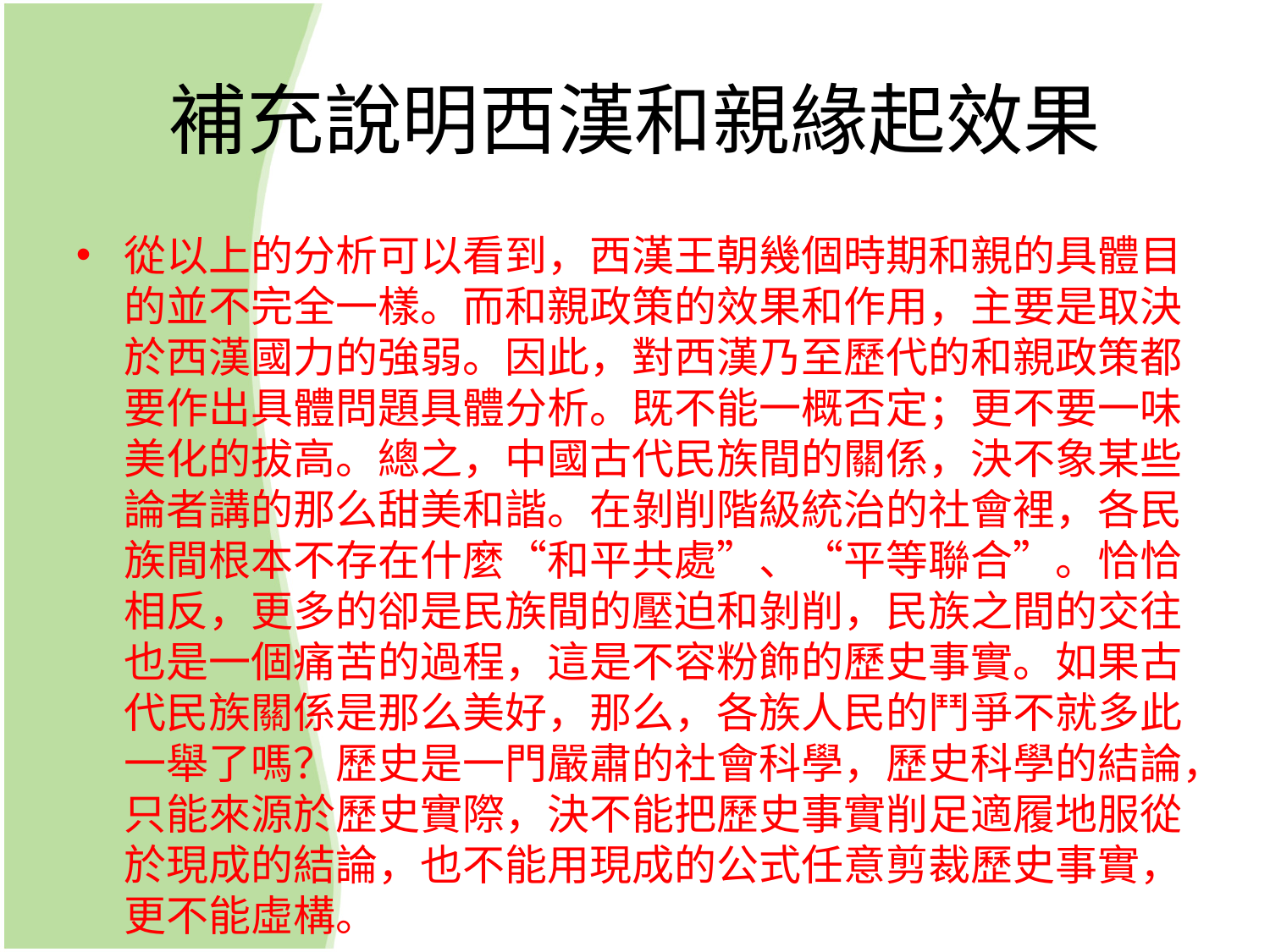

# 補充說明西漢和親緣起效果
從以上的分析可以看到，西漢王朝幾個時期和親的具體目的並不完全一樣。而和親政策的效果和作用，主要是取決於西漢國力的強弱。因此，對西漢乃至歷代的和親政策都要作出具體問題具體分析。既不能一概否定；更不要一味美化的拔高。總之，中國古代民族間的關係，決不象某些論者講的那么甜美和諧。在剝削階級統治的社會裡，各民族間根本不存在什麼“和平共處”、“平等聯合”。恰恰相反，更多的卻是民族間的壓迫和剝削，民族之間的交往也是一個痛苦的過程，這是不容粉飾的歷史事實。如果古代民族關係是那么美好，那么，各族人民的鬥爭不就多此一舉了嗎？歷史是一門嚴肅的社會科學，歷史科學的結論，只能來源於歷史實際，決不能把歷史事實削足適履地服從於現成的結論，也不能用現成的公式任意剪裁歷史事實，更不能虛構。